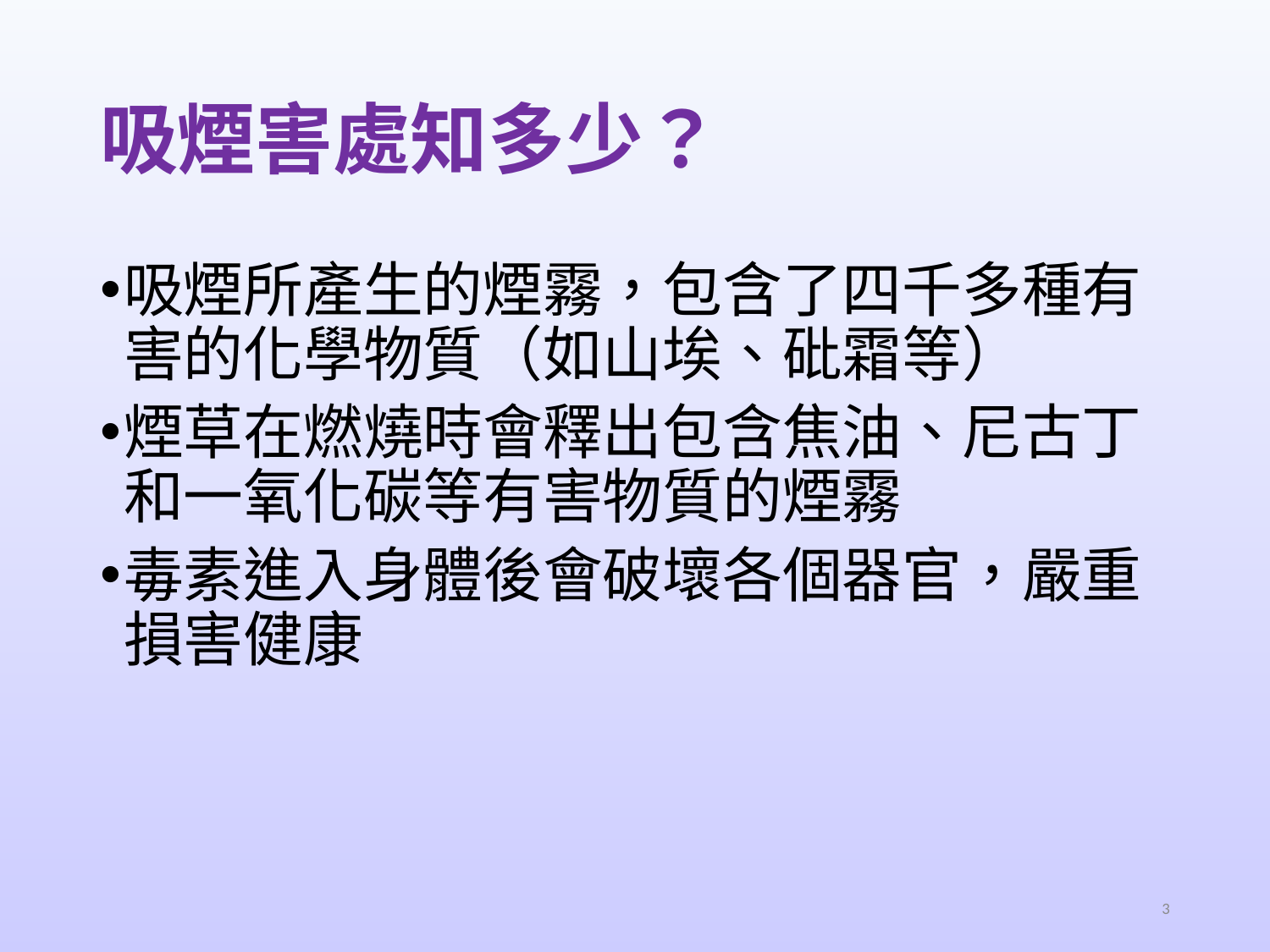

# 吸煙害處知多少？
吸煙所產生的煙霧，包含了四千多種有害的化學物質（如山埃、砒霜等）
煙草在燃燒時會釋出包含焦油、尼古丁和一氧化碳等有害物質的煙霧
毒素進入身體後會破壞各個器官，嚴重損害健康

3